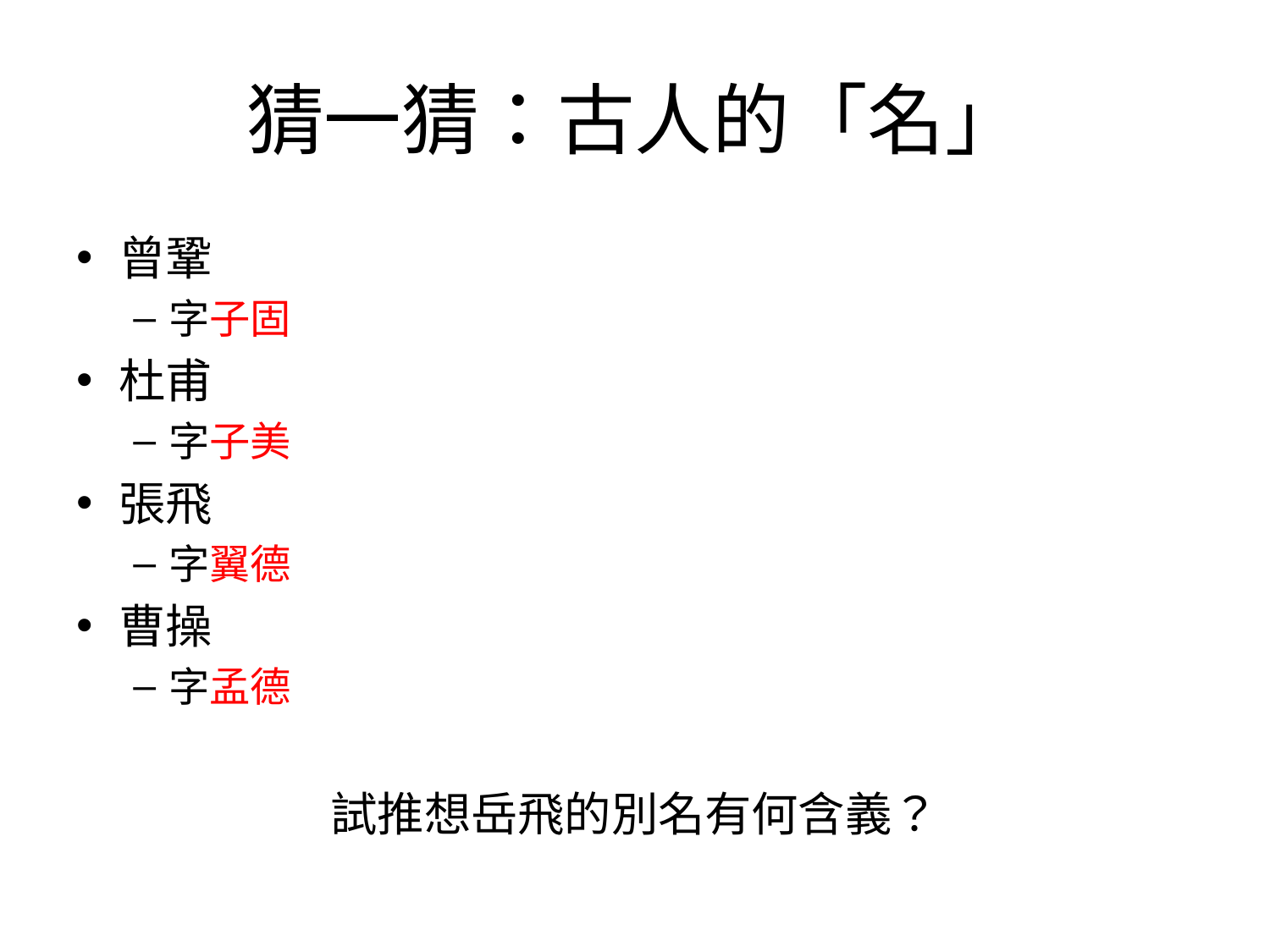

# 猜一猜：古人的「名」
曾鞏
字子固
杜甫
字子美
張飛
字翼德
曹操
字孟德

試推想岳飛的別名有何含義？